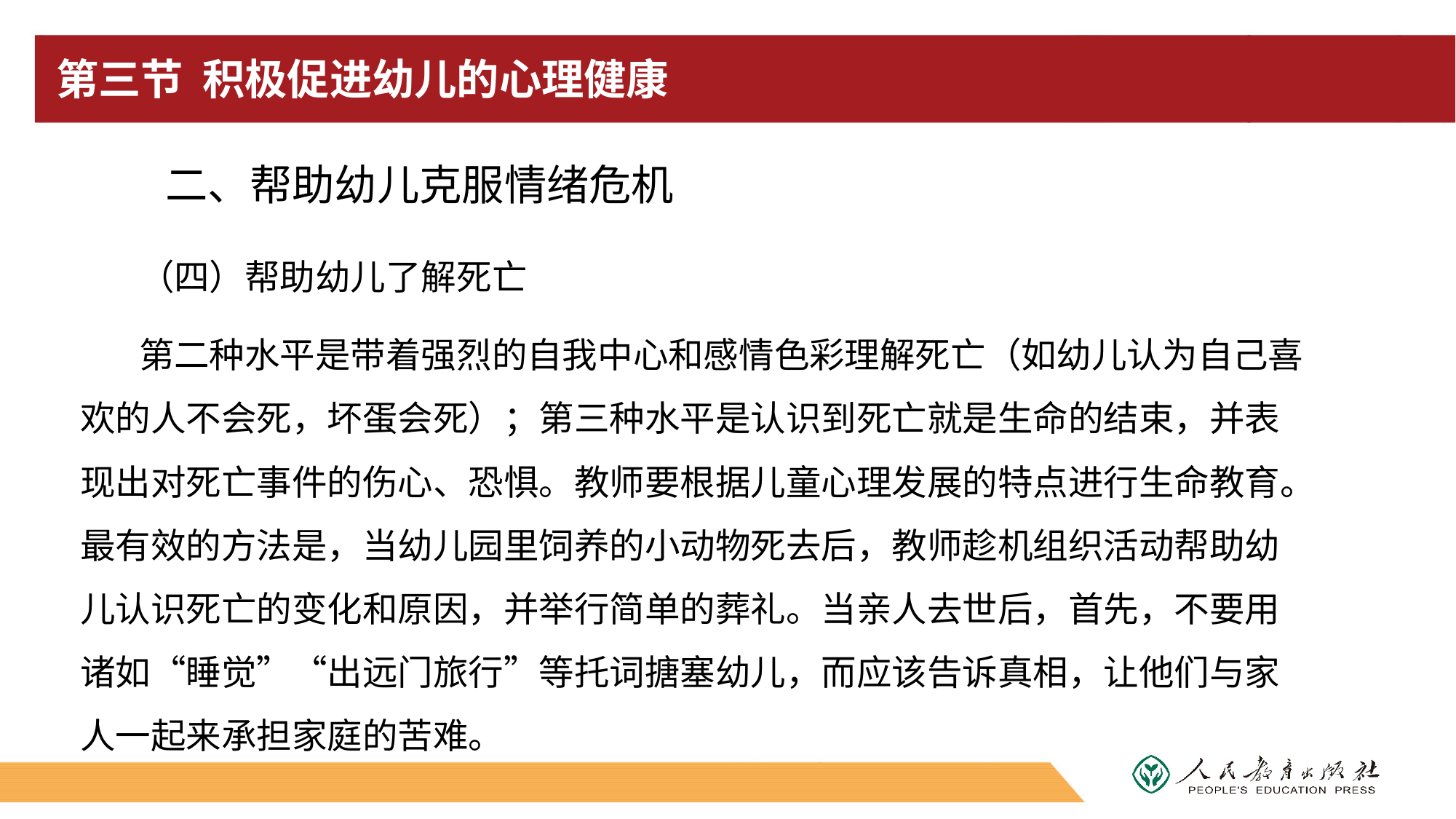

# 第三节  积极促进幼儿的心理健康
二、帮助幼儿克服情绪危机
（四）帮助幼儿了解死亡
第二种水平是带着强烈的自我中心和感情色彩理解死亡（如幼儿认为自己喜欢的人不会死，坏蛋会死）；第三种水平是认识到死亡就是生命的结束，并表现出对死亡事件的伤心、恐惧。教师要根据儿童心理发展的特点进行生命教育。最有效的方法是，当幼儿园里饲养的小动物死去后，教师趁机组织活动帮助幼儿认识死亡的变化和原因，并举行简单的葬礼。当亲人去世后，首先，不要用诸如“睡觉”“出远门旅行”等托词搪塞幼儿，而应该告诉真相，让他们与家人一起来承担家庭的苦难。